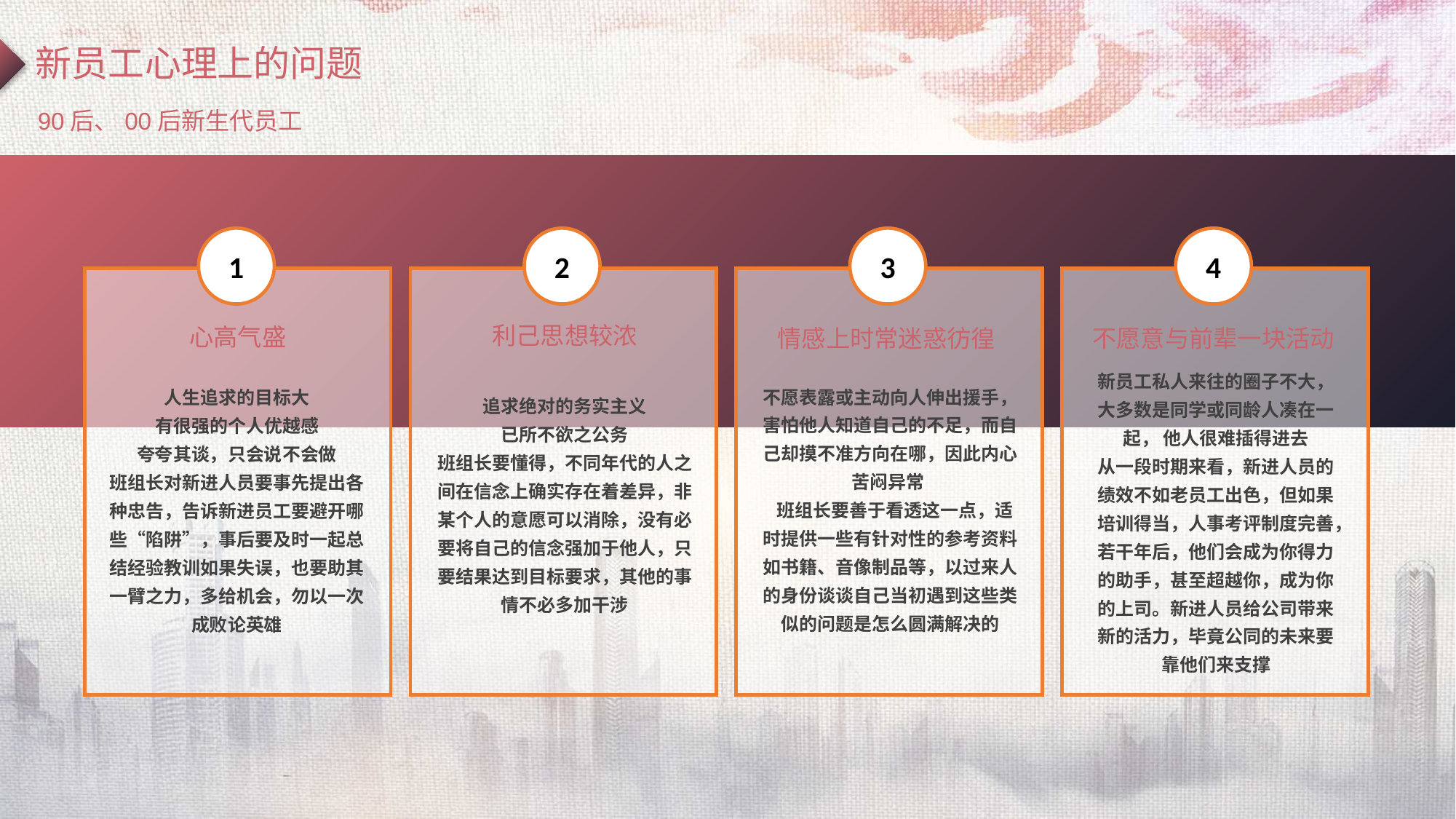

新员工心理上的问题

90后、00后新生代员工

1
2
3
4

利己思想较浓
心高气盛
情感上时常迷惑彷徨
不愿意与前辈一块活动
新员工私人来往的圈子不大，大多数是同学或同龄人凑在一起， 他人很难插得进去
从一段时期来看，新进人员的绩效不如老员工出色，但如果培训得当，人事考评制度完善，若干年后，他们会成为你得力的助手，甚至超越你，成为你的上司。新进人员给公司带来新的活力，毕竟公同的未来要靠他们来支撑
不愿表露或主动向人伸出援手，害怕他人知道自己的不足，而自己却摸不准方向在哪，因此内心苦闷异常
 班组长要善于看透这一点，适时提供一些有针对性的参考资料如书籍、音像制品等，以过来人的身份谈谈自己当初遇到这些类似的问题是怎么圆满解决的
人生追求的目标大
有很强的个人优越感
夸夸其谈，只会说不会做
班组长对新进人员要事先提出各种忠告，告诉新进员工要避开哪些“陷阱”，事后要及时一起总结经验教训如果失误，也要助其一臂之力，多给机会，勿以一次成败论英雄
追求绝对的务实主义
已所不欲之公务
班组长要懂得，不同年代的人之间在信念上确实存在着差异，非某个人的意愿可以消除，没有必要将自己的信念强加于他人，只要结果达到目标要求，其他的事情不必多加干涉